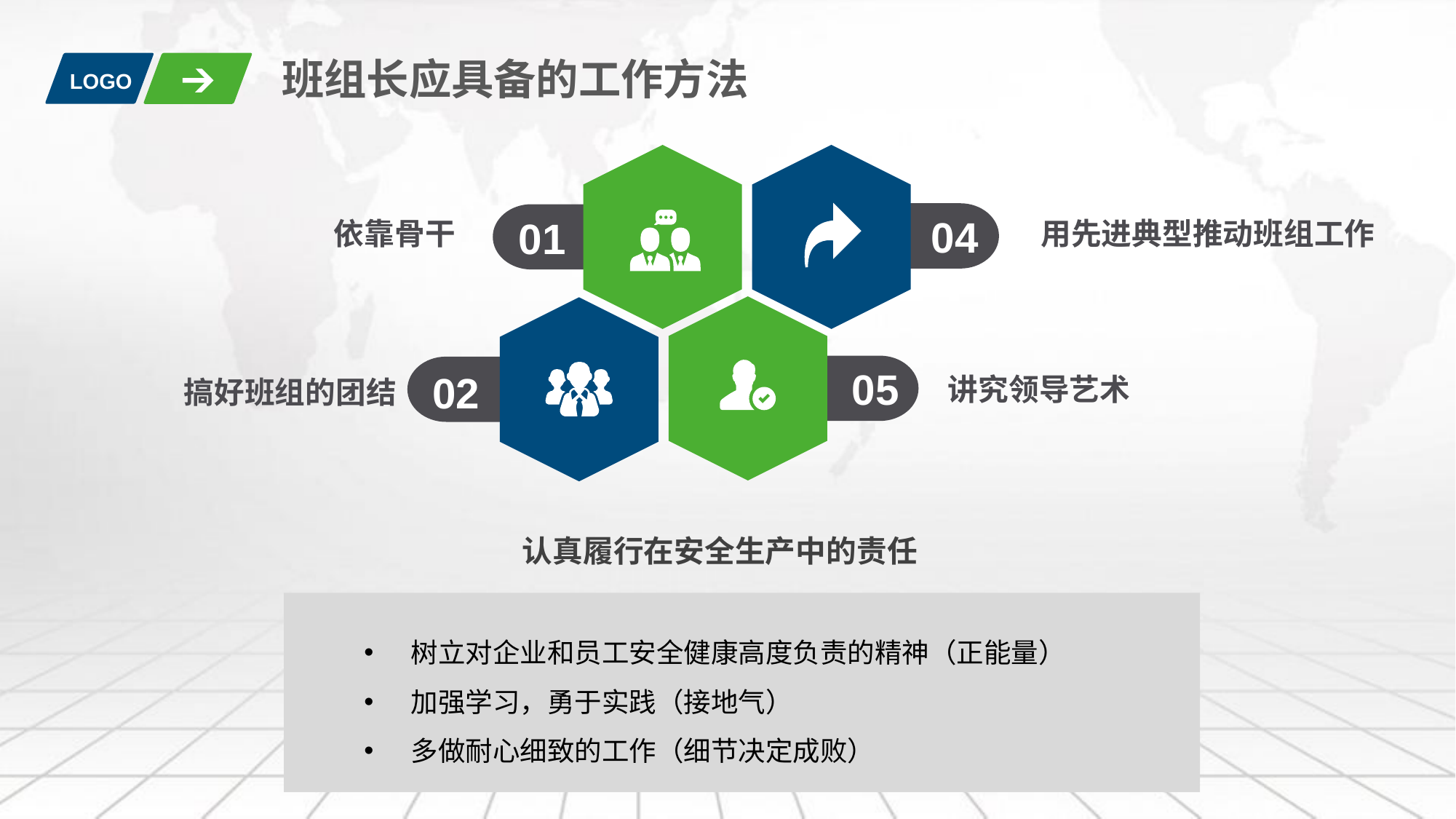

班组长应具备的工作方法

LOGO

04

  01
依靠骨干
用先进典型推动班组工作

05

  02
讲究领导艺术
搞好班组的团结
认真履行在安全生产中的责任

 树立对企业和员工安全健康高度负责的精神（正能量）
 加强学习，勇于实践（接地气）
 多做耐心细致的工作（细节决定成败）